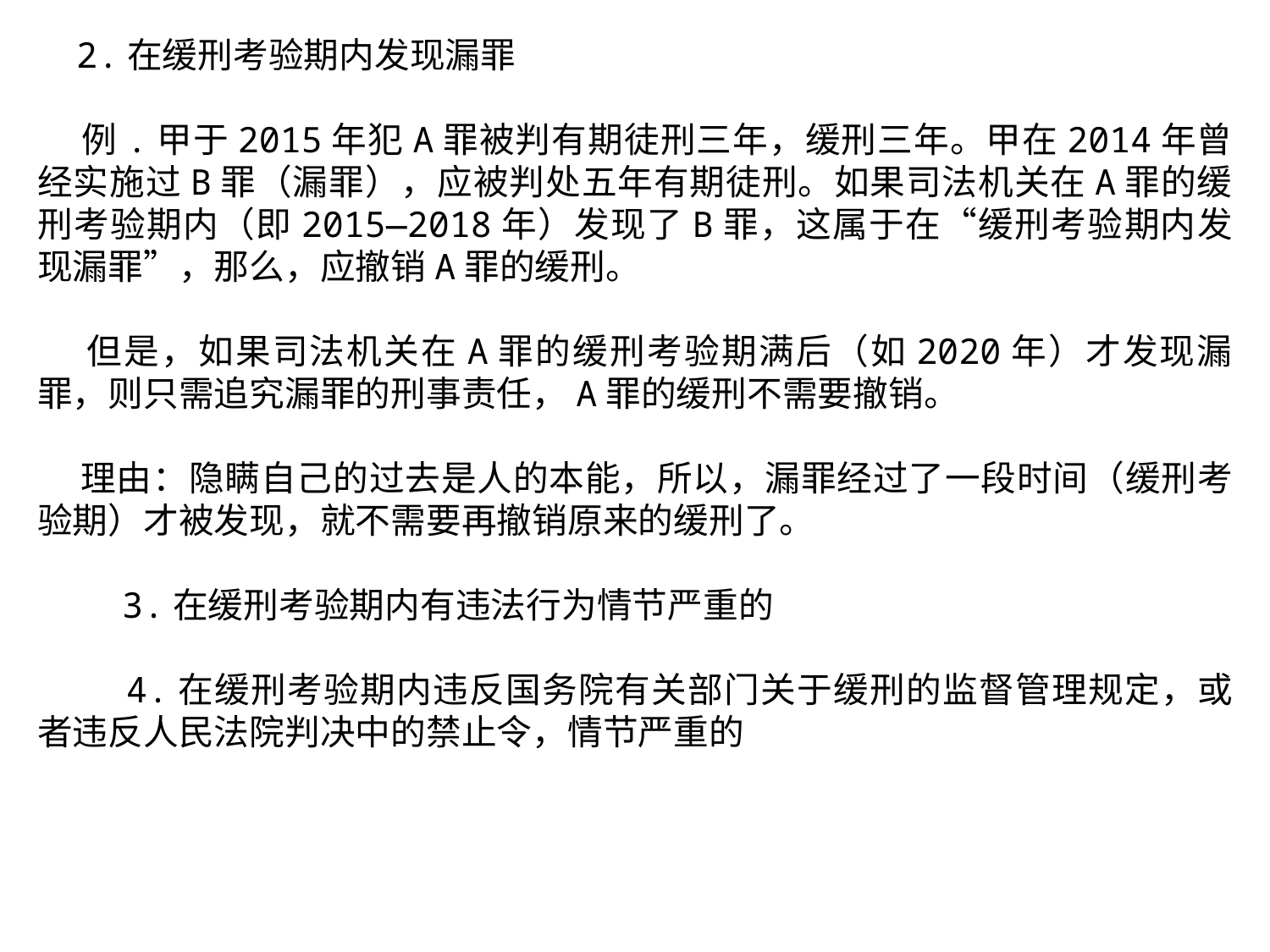

2.在缓刑考验期内发现漏罪

    例.甲于2015年犯A罪被判有期徒刑三年，缓刑三年。甲在2014年曾经实施过B罪（漏罪），应被判处五年有期徒刑。如果司法机关在A罪的缓刑考验期内（即2015—2018年）发现了B罪，这属于在“缓刑考验期内发现漏罪”，那么，应撤销A罪的缓刑。

    但是，如果司法机关在A罪的缓刑考验期满后（如2020年）才发现漏罪，则只需追究漏罪的刑事责任，A罪的缓刑不需要撤销。

    理由：隐瞒自己的过去是人的本能，所以，漏罪经过了一段时间（缓刑考验期）才被发现，就不需要再撤销原来的缓刑了。

    3.在缓刑考验期内有违法行为情节严重的

    4.在缓刑考验期内违反国务院有关部门关于缓刑的监督管理规定，或者违反人民法院判决中的禁止令，情节严重的